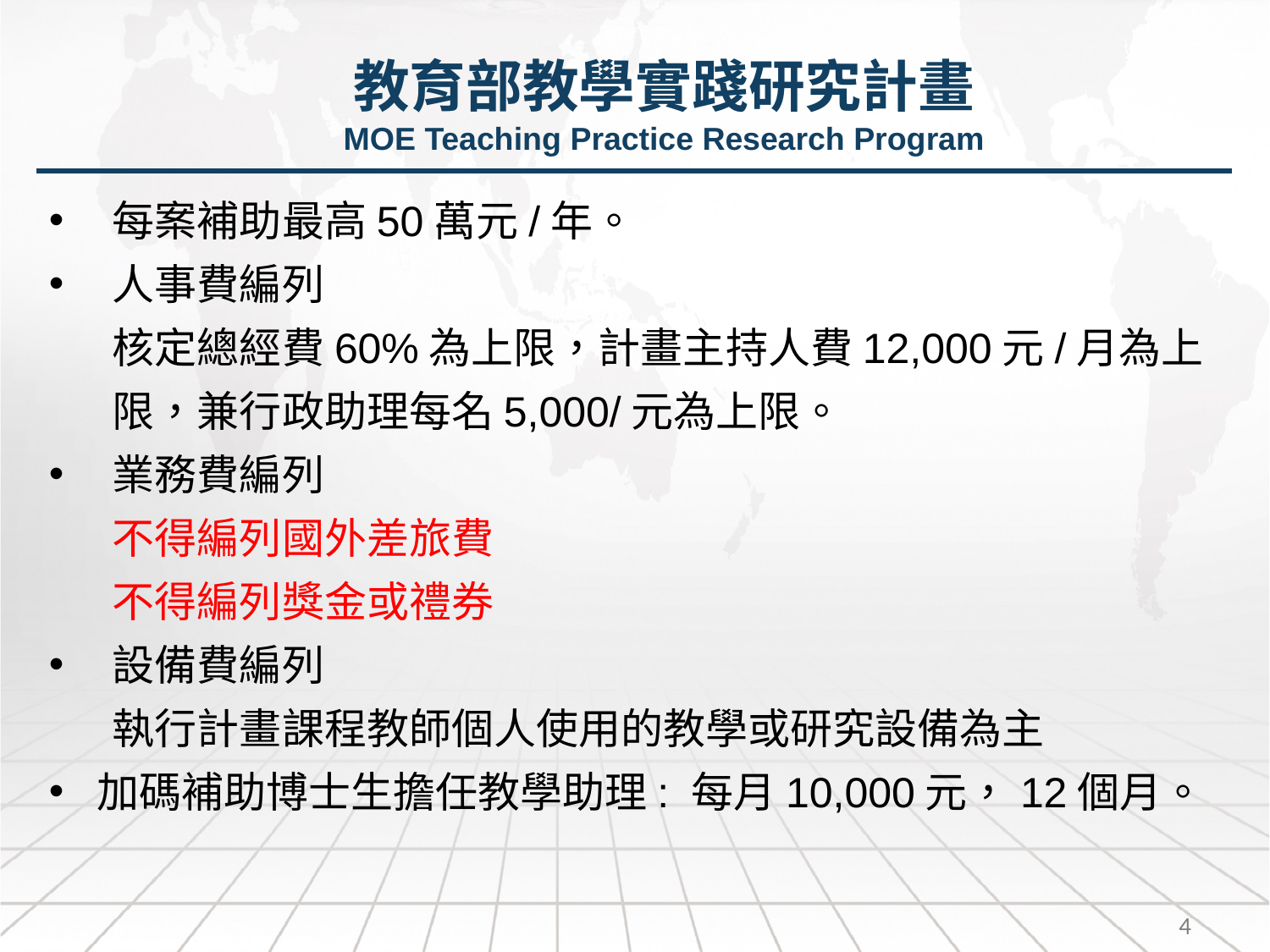

教育部教學實踐研究計畫
MOE Teaching Practice Research Program

每案補助最高50萬元/年。
人事費編列
核定總經費60%為上限，計畫主持人費12,000元/月為上限，兼行政助理每名5,000/元為上限。
業務費編列
不得編列國外差旅費
不得編列獎金或禮券
設備費編列
執行計畫課程教師個人使用的教學或研究設備為主
加碼補助博士生擔任教學助理: 每月10,000元，12個月。